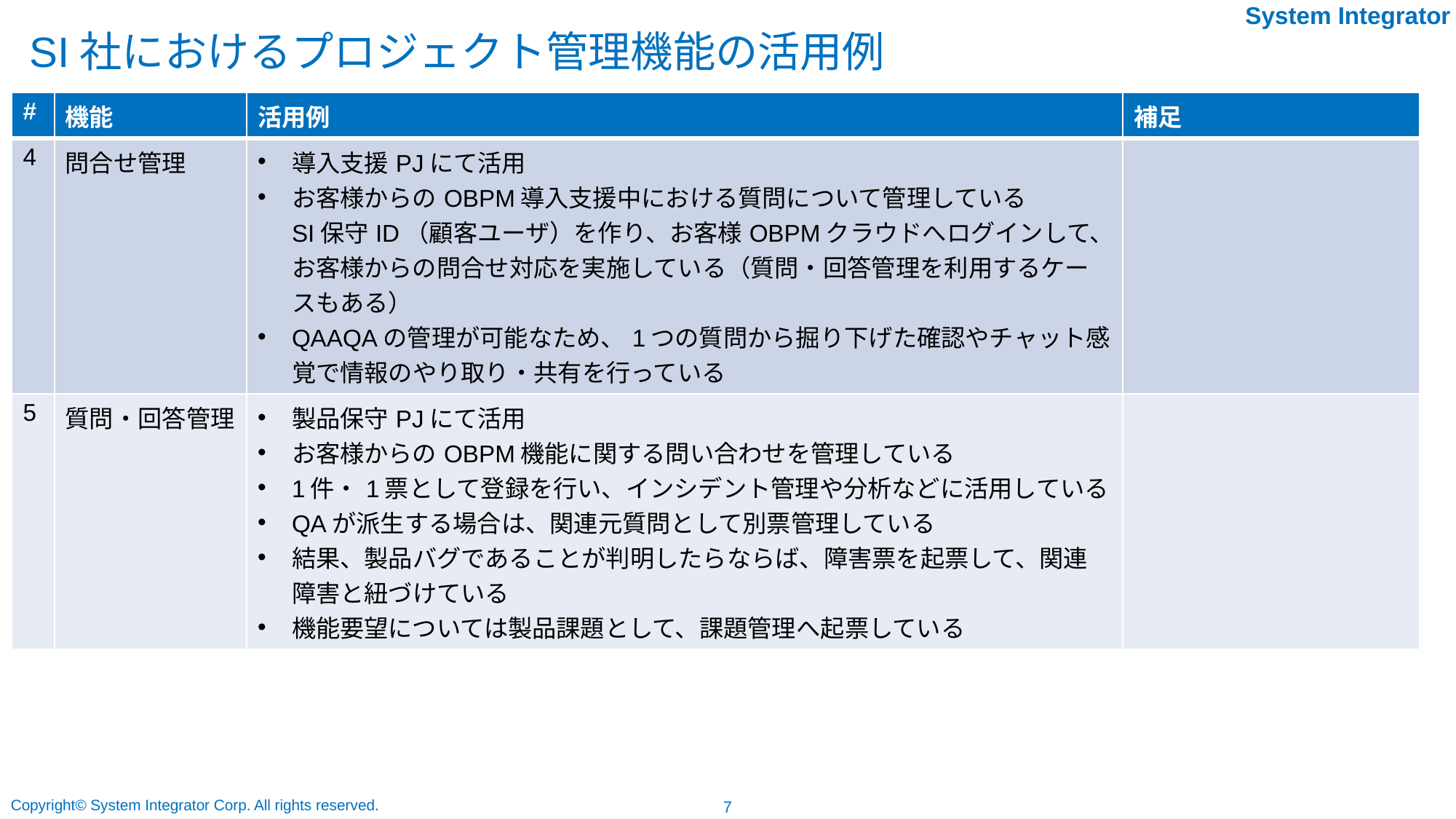

# SI社におけるプロジェクト管理機能の活用例
| # | 機能 | 活用例 | 補足 |
| --- | --- | --- | --- |
| 4 | 問合せ管理 | 導入支援PJにて活用 お客様からのOBPM導入支援中における質問について管理している SI保守ID（顧客ユーザ）を作り、お客様OBPMクラウドへログインして、お客様からの問合せ対応を実施している（質問・回答管理を利用するケースもある） QAAQAの管理が可能なため、1つの質問から掘り下げた確認やチャット感覚で情報のやり取り・共有を行っている |  |
| 5 | 質問・回答管理 | 製品保守PJにて活用 お客様からのOBPM機能に関する問い合わせを管理している 1件・1票として登録を行い、インシデント管理や分析などに活用している QAが派生する場合は、関連元質問として別票管理している 結果、製品バグであることが判明したらならば、障害票を起票して、関連障害と紐づけている 機能要望については製品課題として、課題管理へ起票している |  |